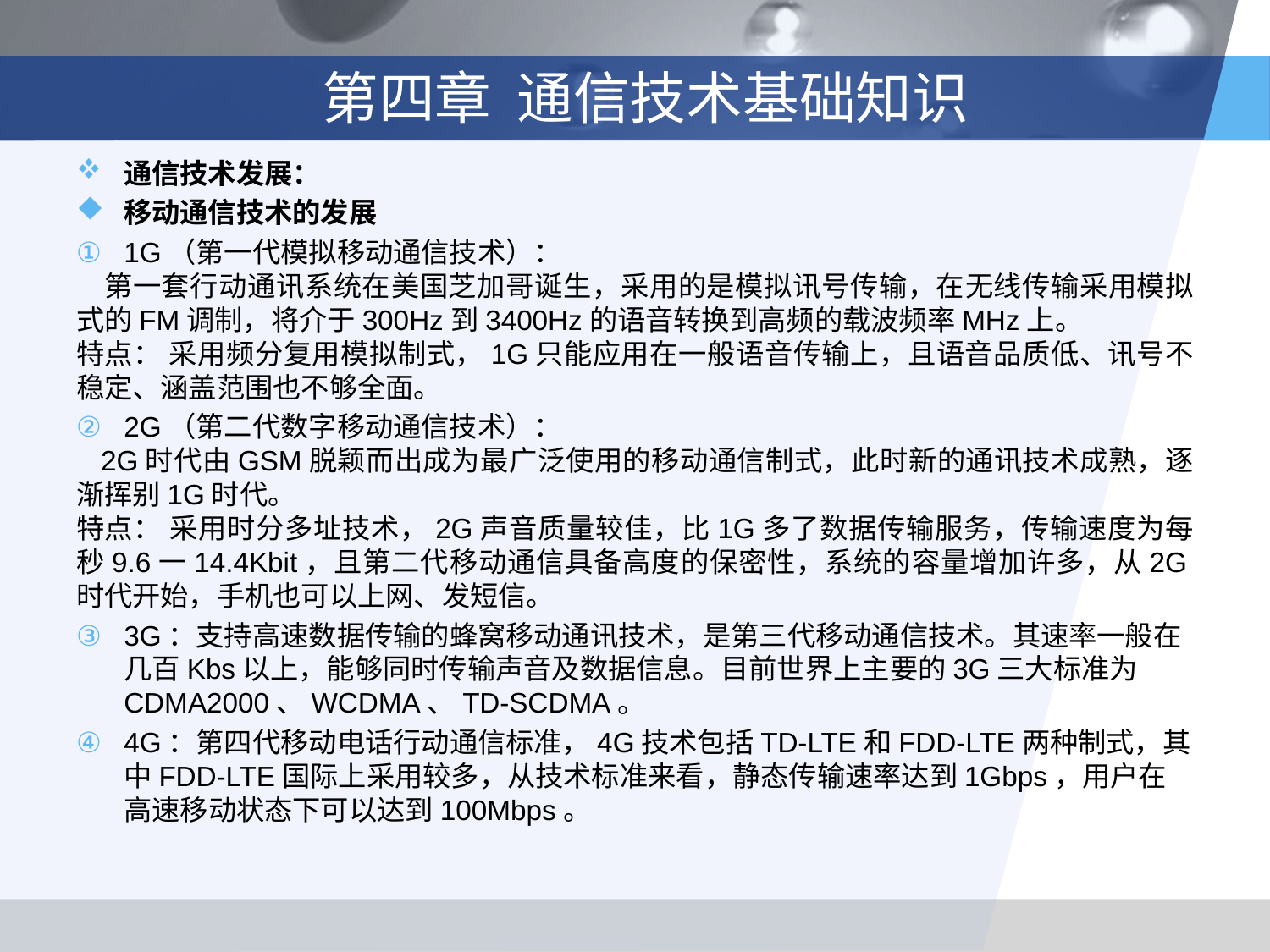

# 第四章  通信技术基础知识
通信技术发展：
移动通信技术的发展
1G（第一代模拟移动通信技术）：
   第一套行动通讯系统在美国芝加哥诞生，采用的是模拟讯号传输，在无线传输采用模拟式的FM调制，将介于300Hz到3400Hz的语音转换到高频的载波频率MHz上。
特点： 采用频分复用模拟制式，1G只能应用在一般语音传输上，且语音品质低、讯号不稳定、涵盖范围也不够全面。
2G（第二代数字移动通信技术）：
   2G时代由GSM脱颖而出成为最广泛使用的移动通信制式，此时新的通讯技术成熟，逐渐挥别1G时代。
特点： 采用时分多址技术，2G声音质量较佳，比1G多了数据传输服务，传输速度为每秒9.6一14.4Kbit，且第二代移动通信具备高度的保密性，系统的容量增加许多，从2G时代开始，手机也可以上网、发短信。
3G：支持高速数据传输的蜂窝移动通讯技术，是第三代移动通信技术。其速率一般在几百Kbs以上，能够同时传输声音及数据信息。目前世界上主要的3G三大标准为CDMA2000、WCDMA、TD-SCDMA。
4G：第四代移动电话行动通信标准，4G技术包括TD-LTE和FDD-LTE两种制式，其中FDD-LTE国际上采用较多，从技术标准来看，静态传输速率达到1Gbps，用户在高速移动状态下可以达到100Mbps。